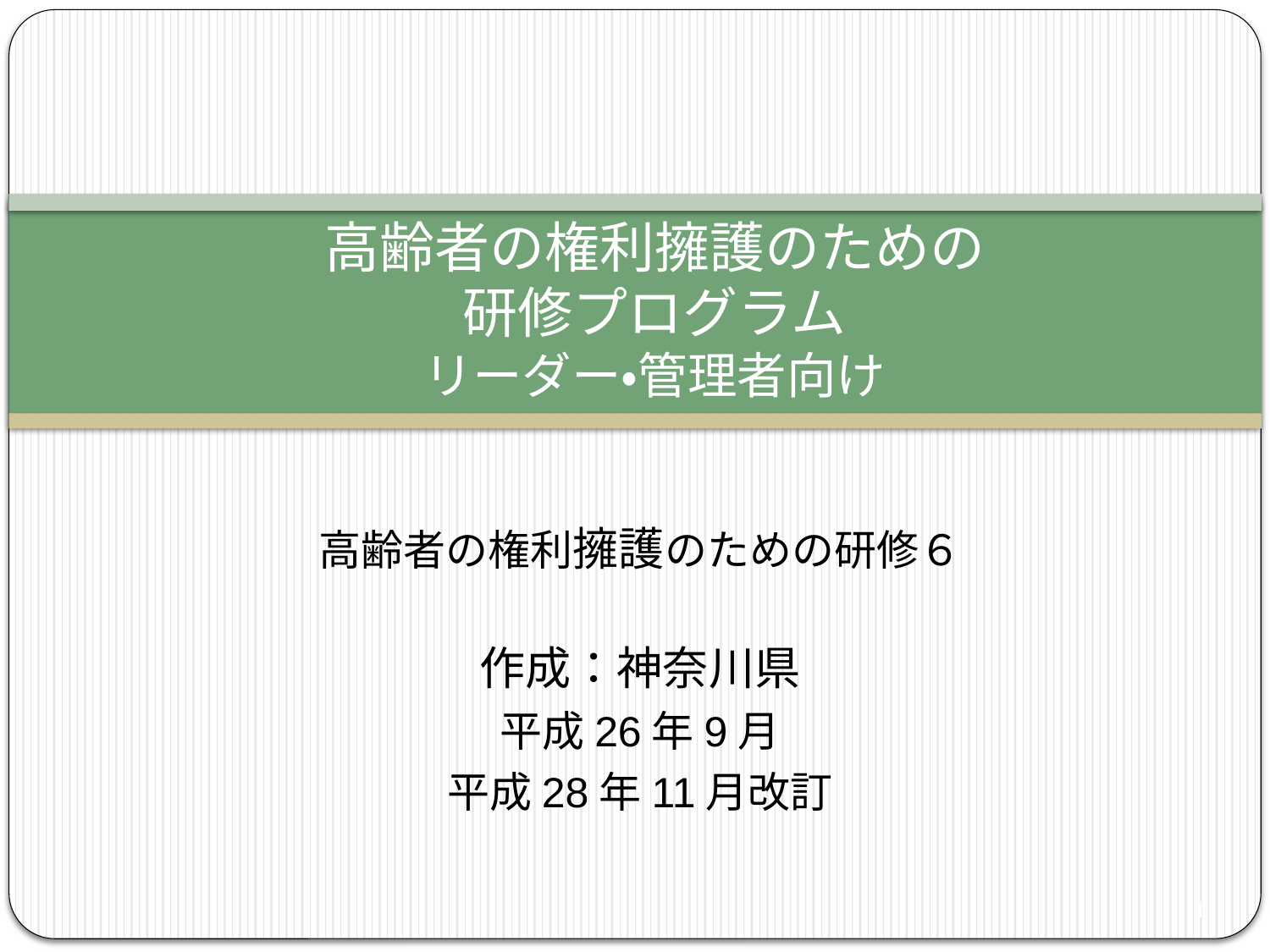

# 高齢者の権利擁護のための 研修プログラム リーダー・管理者向け

高齢者の権利擁護のための研修６

作成：神奈川県
平成26年9月
平成28年11月改訂
1